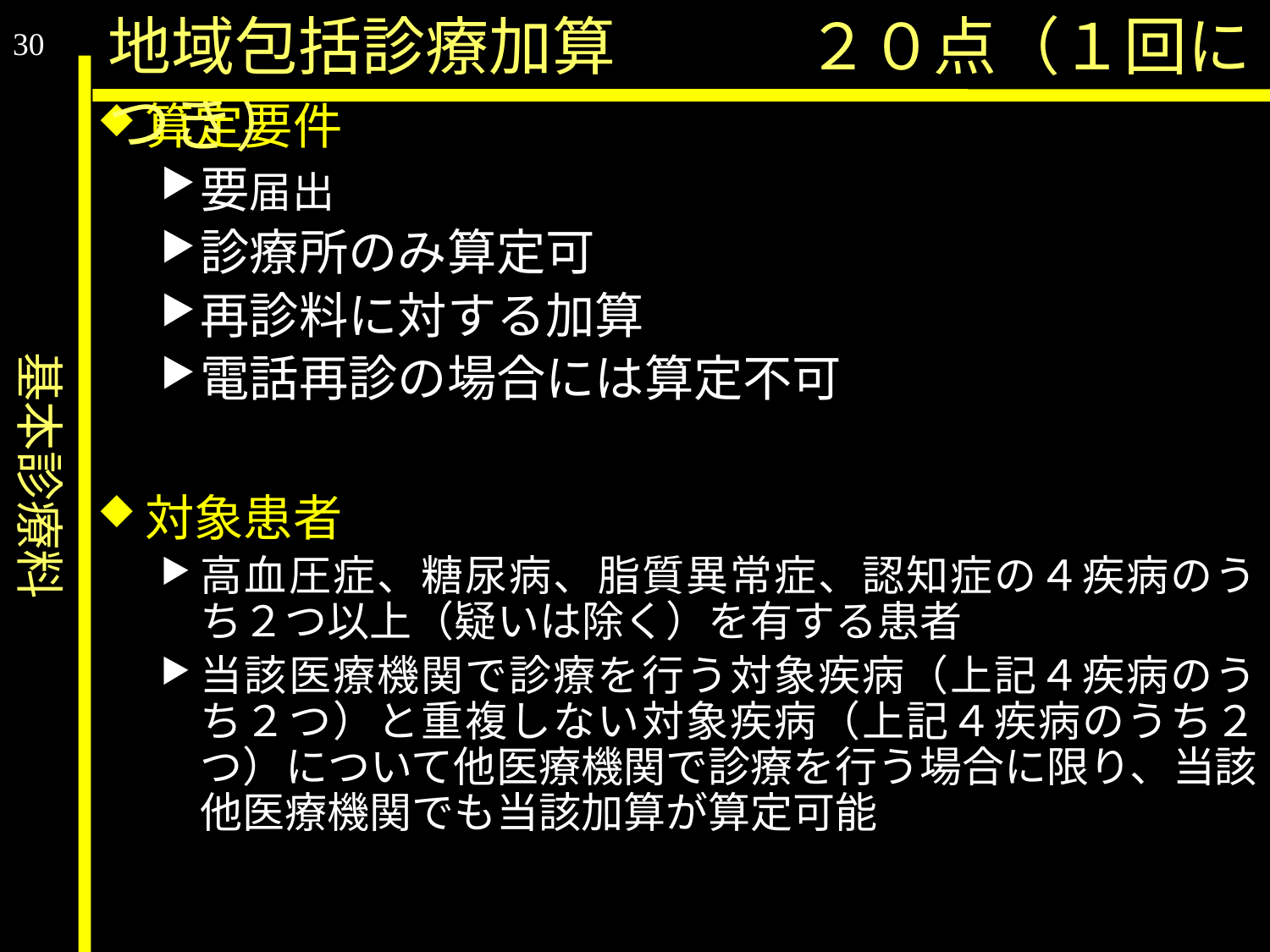

基本診療料
地域包括診療加算　　　２０点（１回につき）
30

算定要件
要届出
診療所のみ算定可
再診料に対する加算
電話再診の場合には算定不可

対象患者
高血圧症、糖尿病、脂質異常症、認知症の４疾病のうち２つ以上（疑いは除く）を有する患者
当該医療機関で診療を行う対象疾病（上記４疾病のうち２つ）と重複しない対象疾病（上記４疾病のうち２つ）について他医療機関で診療を行う場合に限り、当該他医療機関でも当該加算が算定可能